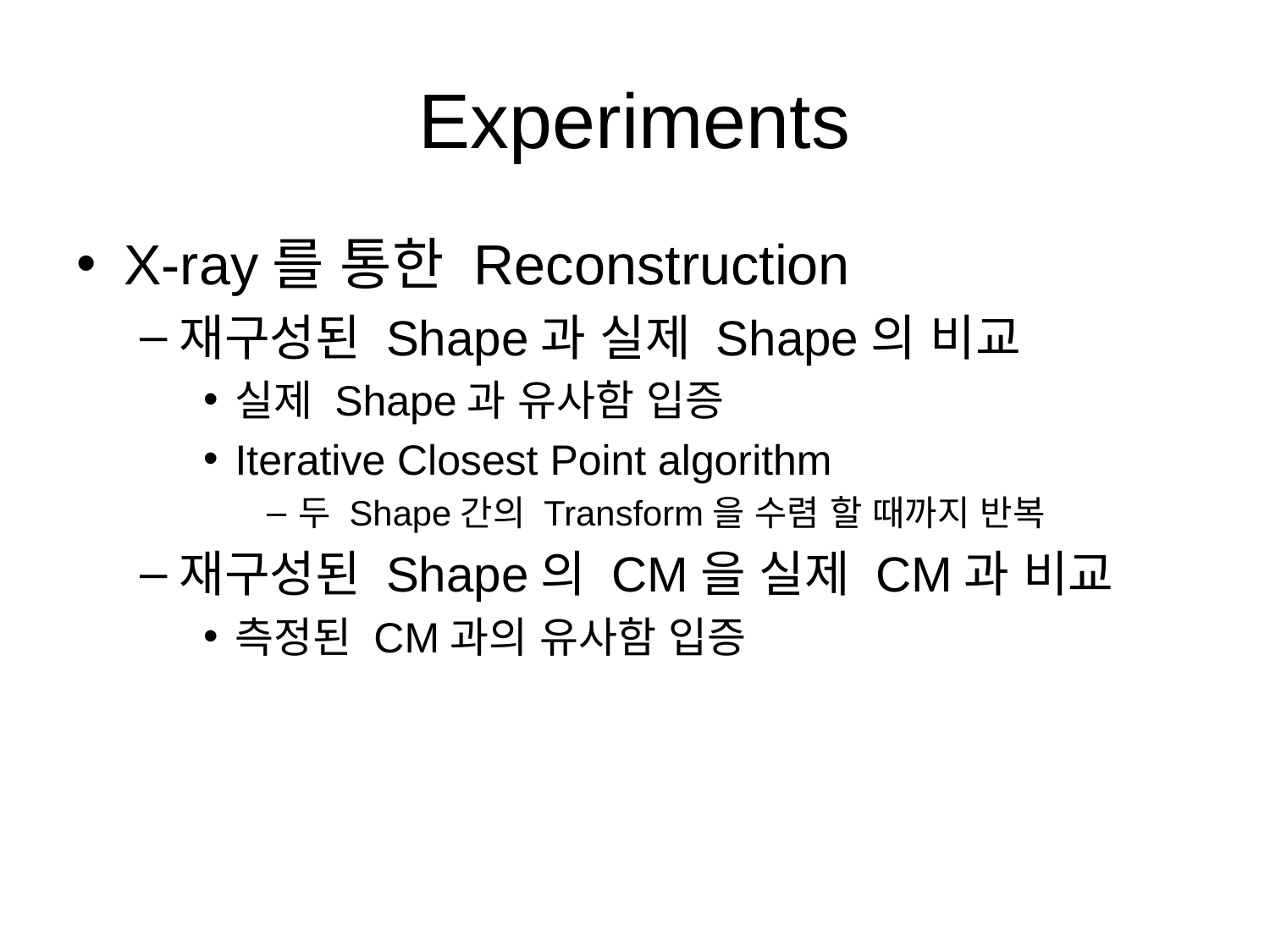

# Experiments
X-ray를 통한 Reconstruction
재구성된 Shape과 실제 Shape의 비교
실제 Shape과 유사함 입증
Iterative Closest Point algorithm
두 Shape간의 Transform을 수렴 할 때까지 반복
재구성된 Shape의 CM을 실제 CM과 비교
측정된 CM과의 유사함 입증